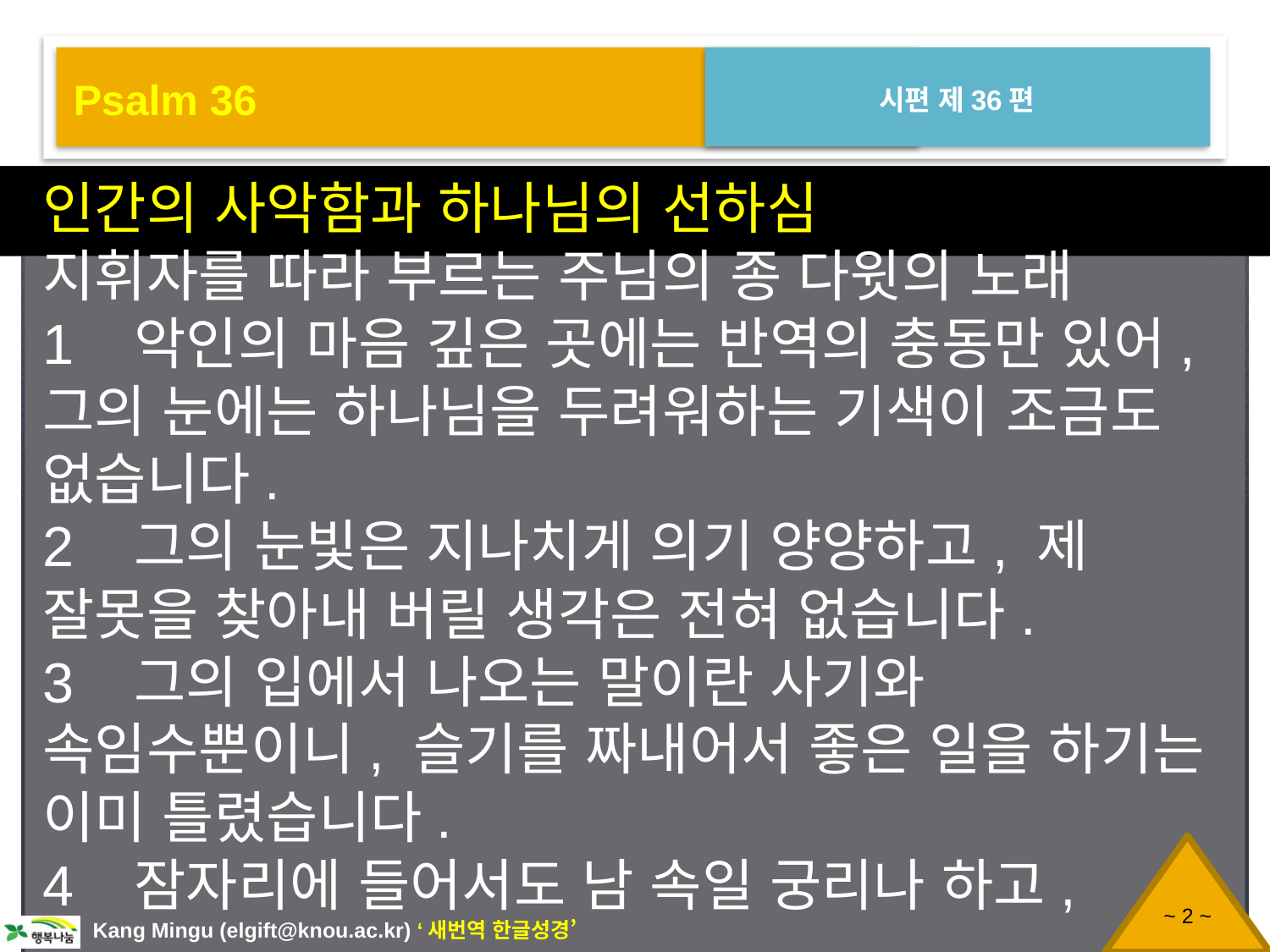

Psalm 36
시편 제36편
인간의 사악함과 하나님의 선하심
지휘자를 따라 부르는 주님의 종 다윗의 노래
1   악인의 마음 깊은 곳에는 반역의 충동만 있어, 그의 눈에는 하나님을 두려워하는 기색이 조금도 없습니다.
2   그의 눈빛은 지나치게 의기 양양하고, 제 잘못을 찾아내 버릴 생각은 전혀 없습니다.
3   그의 입에서 나오는 말이란 사기와 속임수뿐이니, 슬기를 짜내어서 좋은 일을 하기는 이미 틀렸습니다.
4   잠자리에 들어서도 남 속일 궁리나 하고,